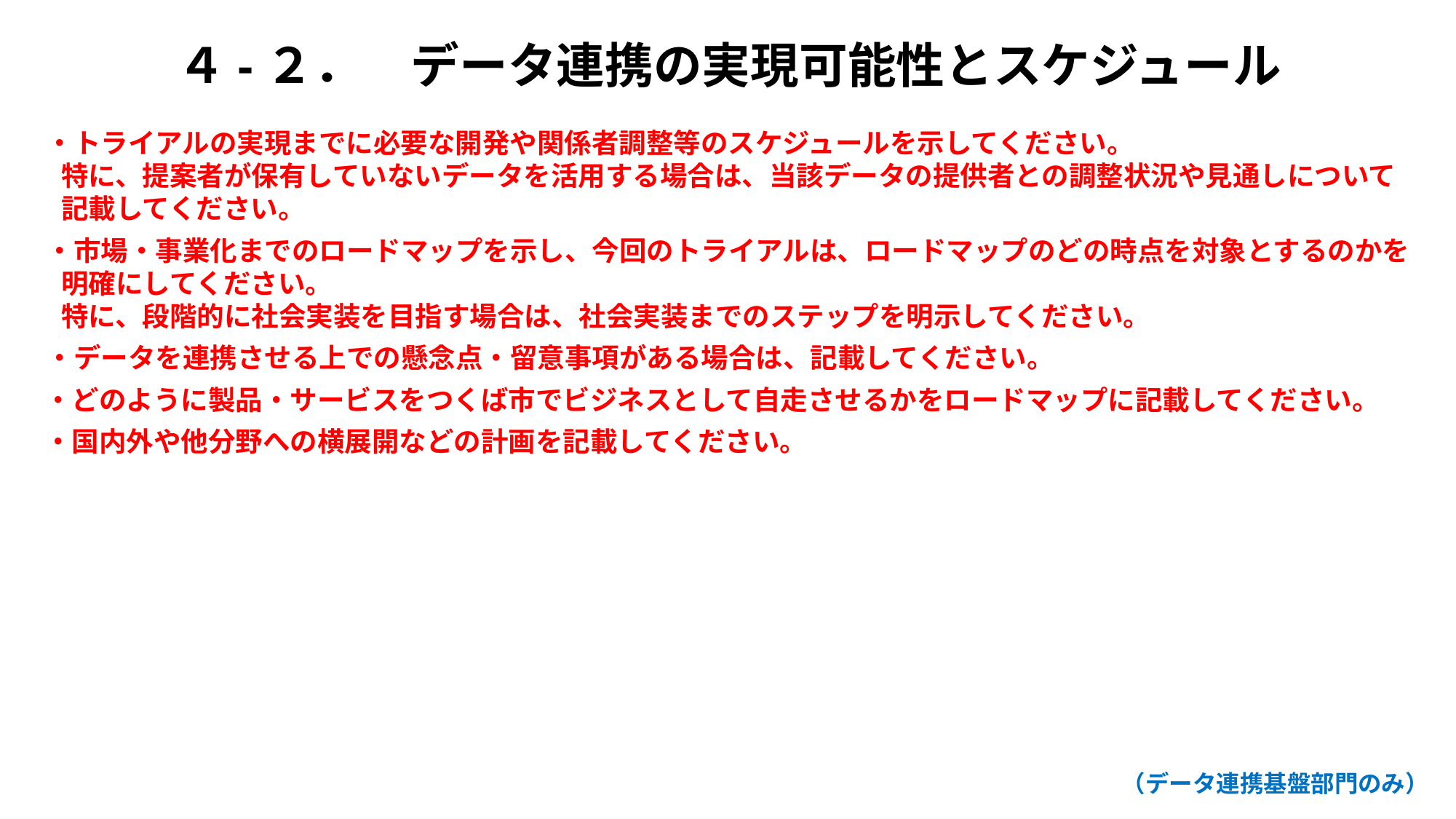

４-２．　データ連携の実現可能性とスケジュール
・トライアルの実現までに必要な開発や関係者調整等のスケジュールを示してください。
特に、提案者が保有していないデータを活用する場合は、当該データの提供者との調整状況や見通しについて
記載してください。
・市場・事業化までのロードマップを示し、今回のトライアルは、ロードマップのどの時点を対象とするのかを
明確にしてください。
特に、段階的に社会実装を目指す場合は、社会実装までのステップを明示してください。
・データを連携させる上での懸念点・留意事項がある場合は、記載してください。
・どのように製品・サービスをつくば市でビジネスとして自走させるかをロードマップに記載してください。
・国内外や他分野への横展開などの計画を記載してください。
（データ連携基盤部門のみ）